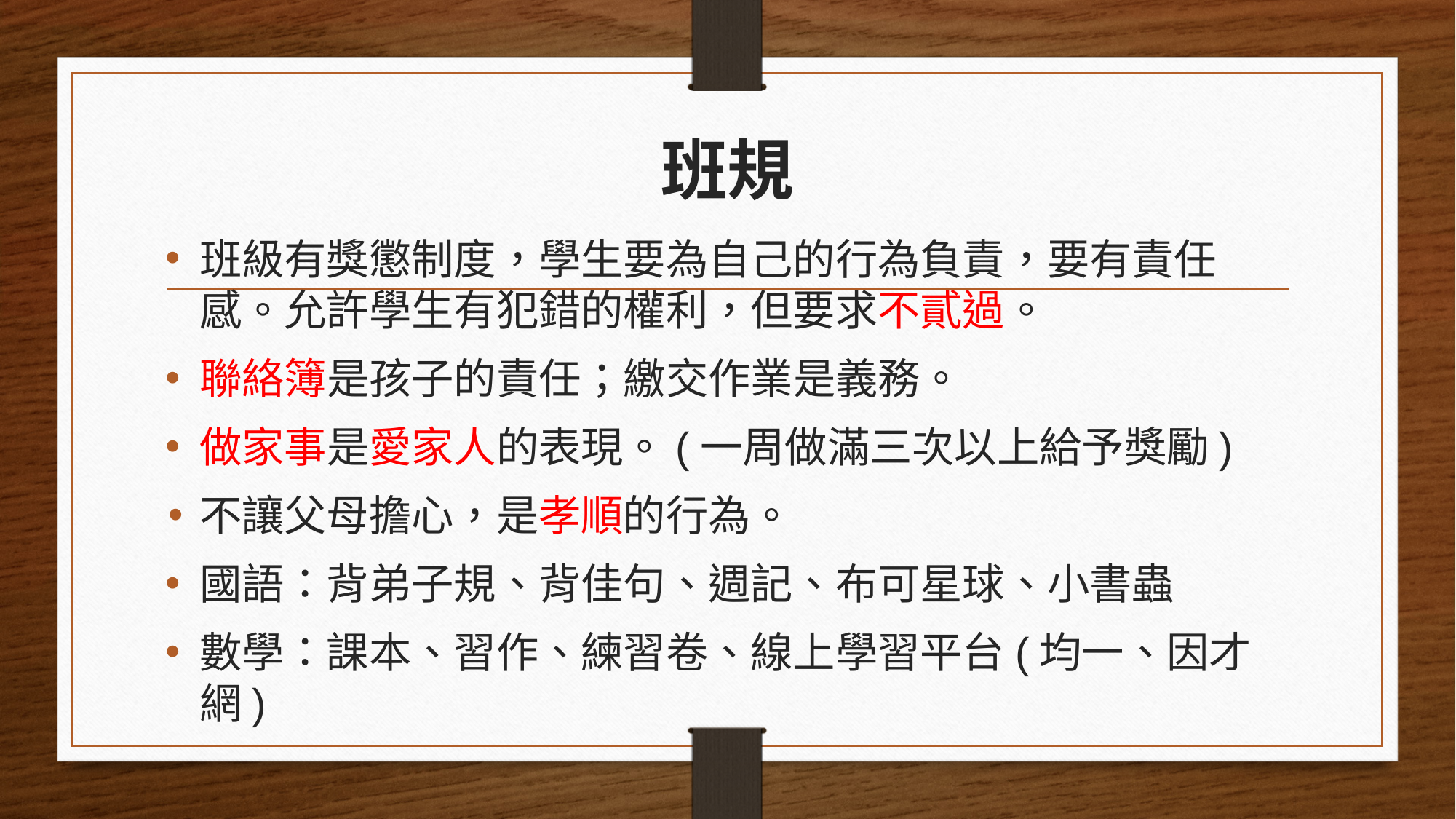

# 班規
班級有獎懲制度，學生要為自己的行為負責，要有責任感。允許學生有犯錯的權利，但要求不貳過。
聯絡簿是孩子的責任；繳交作業是義務。
做家事是愛家人的表現。(一周做滿三次以上給予獎勵)
不讓父母擔心，是孝順的行為。
國語：背弟子規、背佳句、週記、布可星球、小書蟲
數學：課本、習作、練習卷、線上學習平台(均一、因才網)